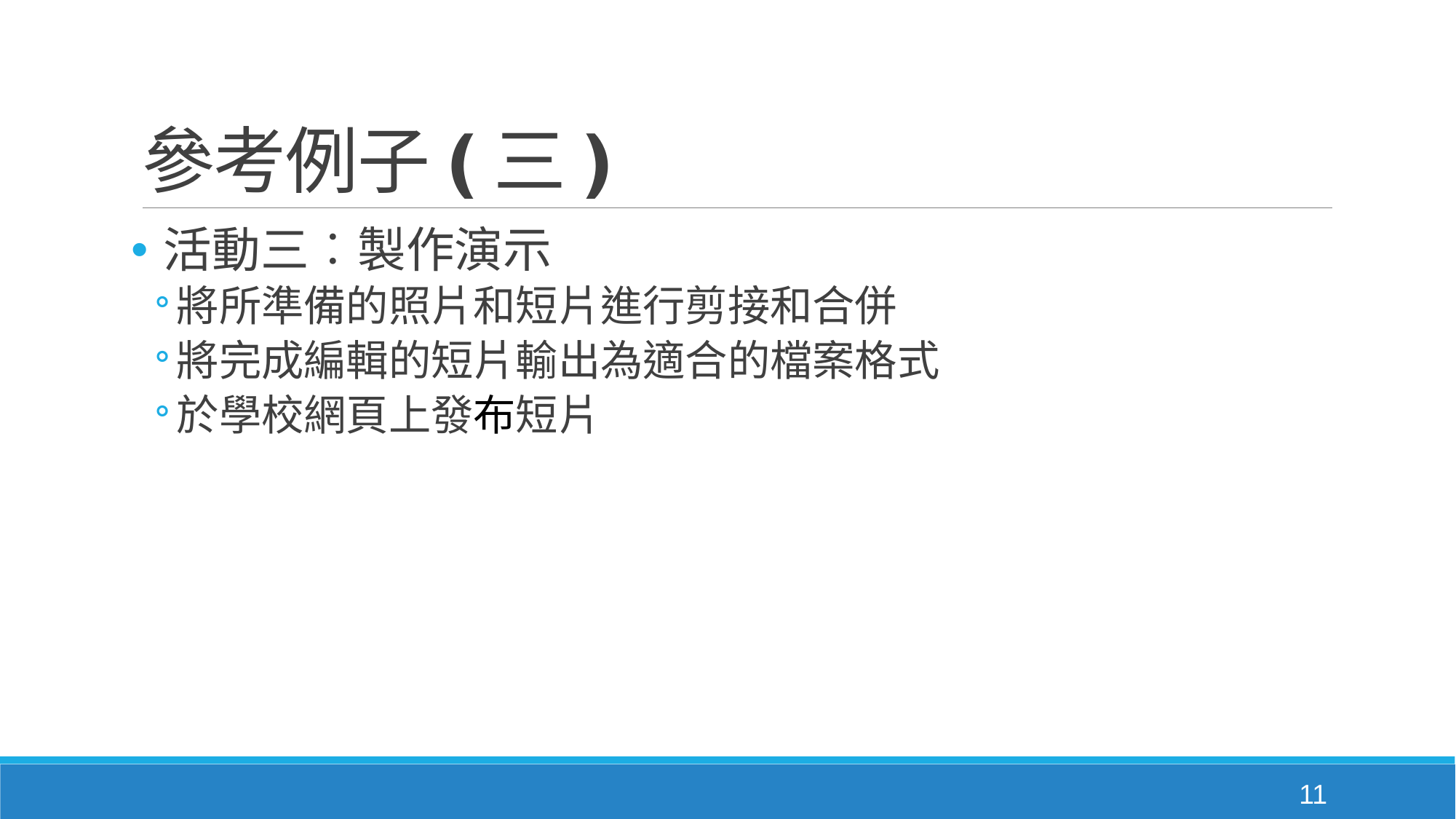

# 參考例子(三)
活動三︰製作演示
將所準備的照片和短片進行剪接和合併
將完成編輯的短片輸出為適合的檔案格式
於學校網頁上發布短片
11